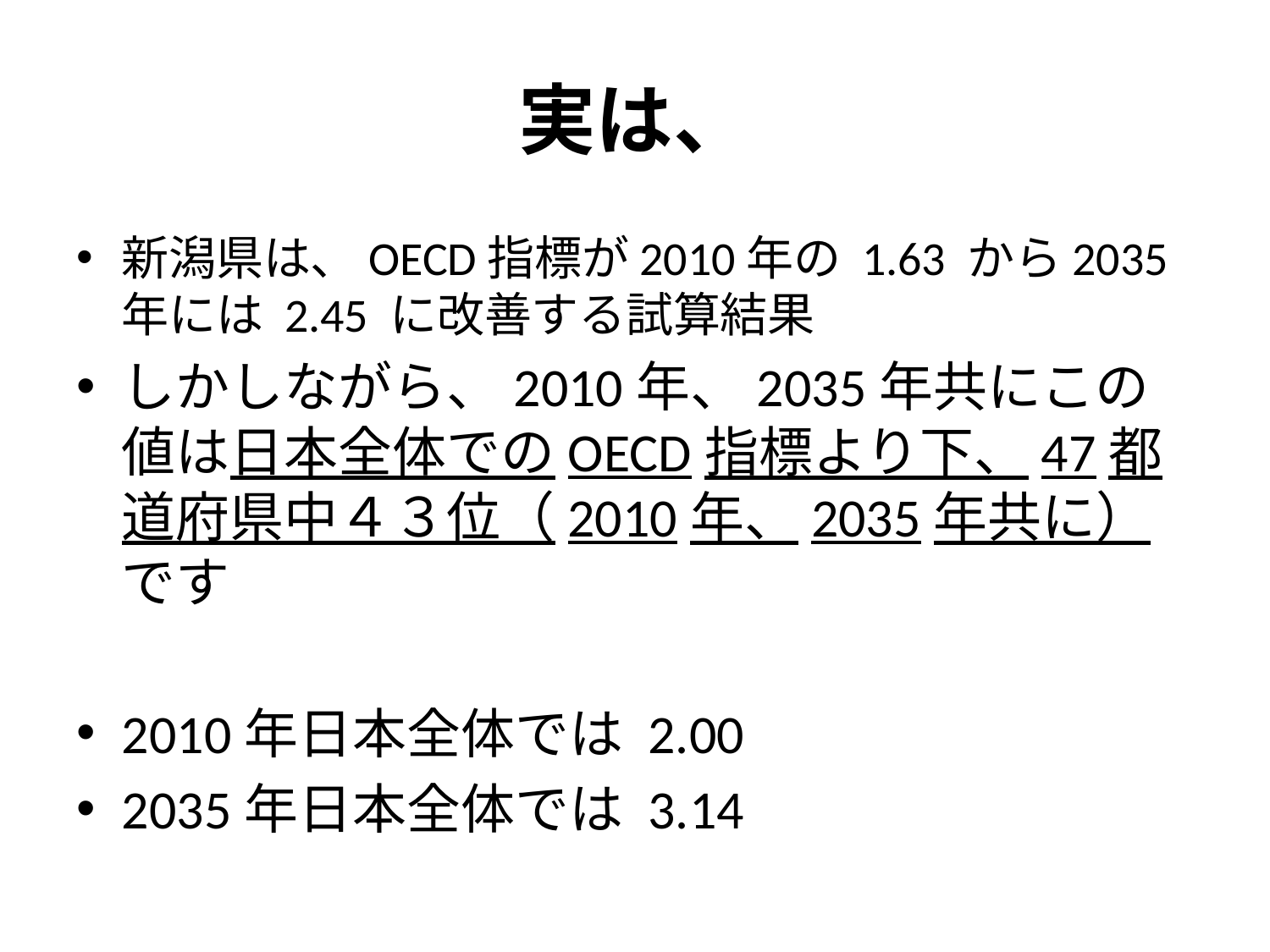

# 実は、
新潟県は、OECD指標が2010年の 1.63 から2035年には 2.45 に改善する試算結果
しかしながら、2010年、2035年共にこの値は日本全体でのOECD指標より下、47都道府県中４３位（2010年、2035年共に）です

2010年日本全体では 2.00
2035年日本全体では 3.14